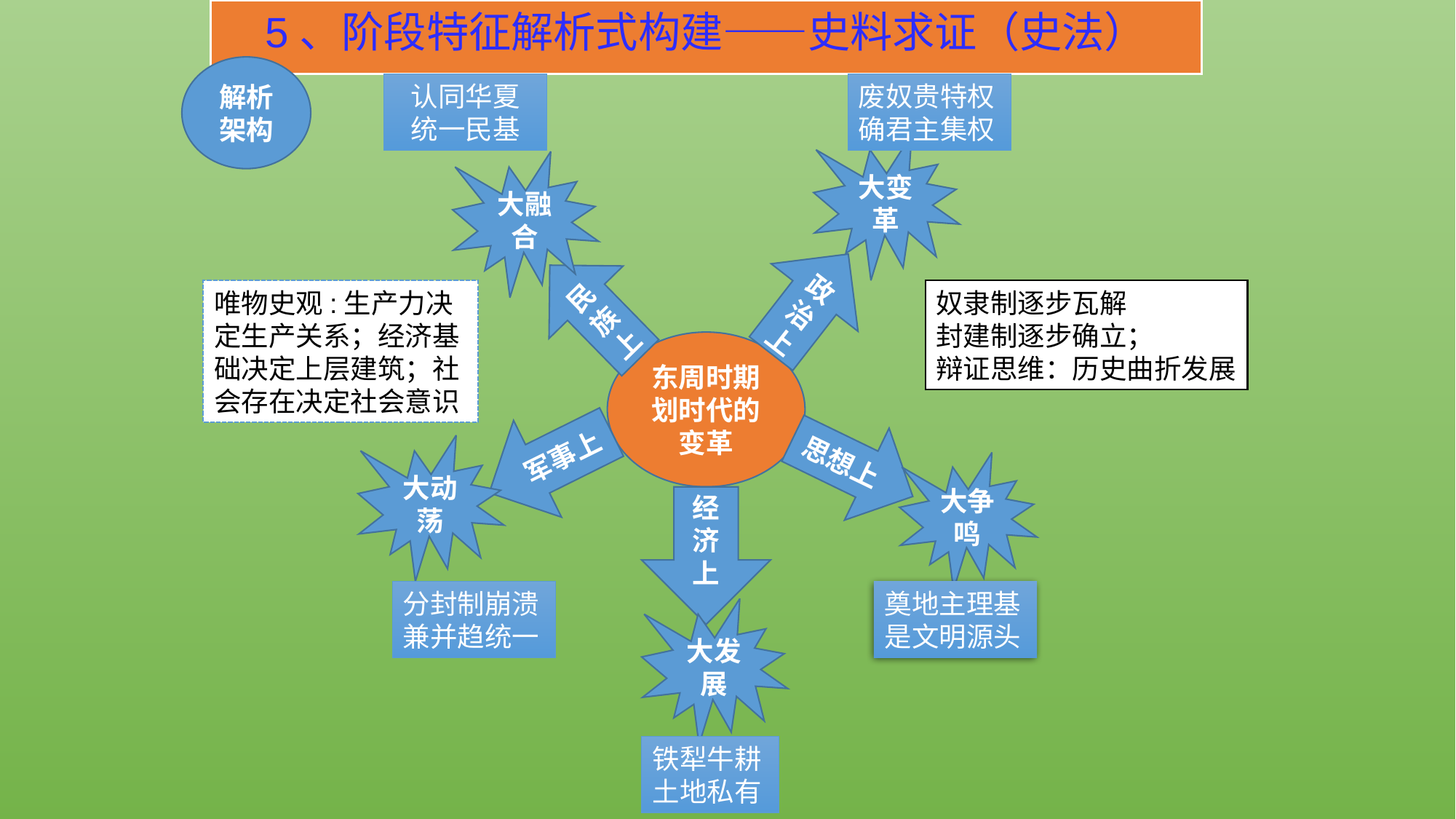

5、阶段特征解析式构建——史料求证（史法）
解析架构
认同华夏
统一民基
废奴贵特权
确君主集权
大变革
大融合
政治上
民族上
奴隶制逐步瓦解
封建制逐步确立；
辩证思维：历史曲折发展
唯物史观:生产力决定生产关系；经济基础决定上层建筑；社会存在决定社会意识
东周时期划时代的变革
军事上
思想上
大动荡
大争鸣
经济上
分封制崩溃
兼并趋统一
奠地主理基
是文明源头
大发展
铁犁牛耕
土地私有